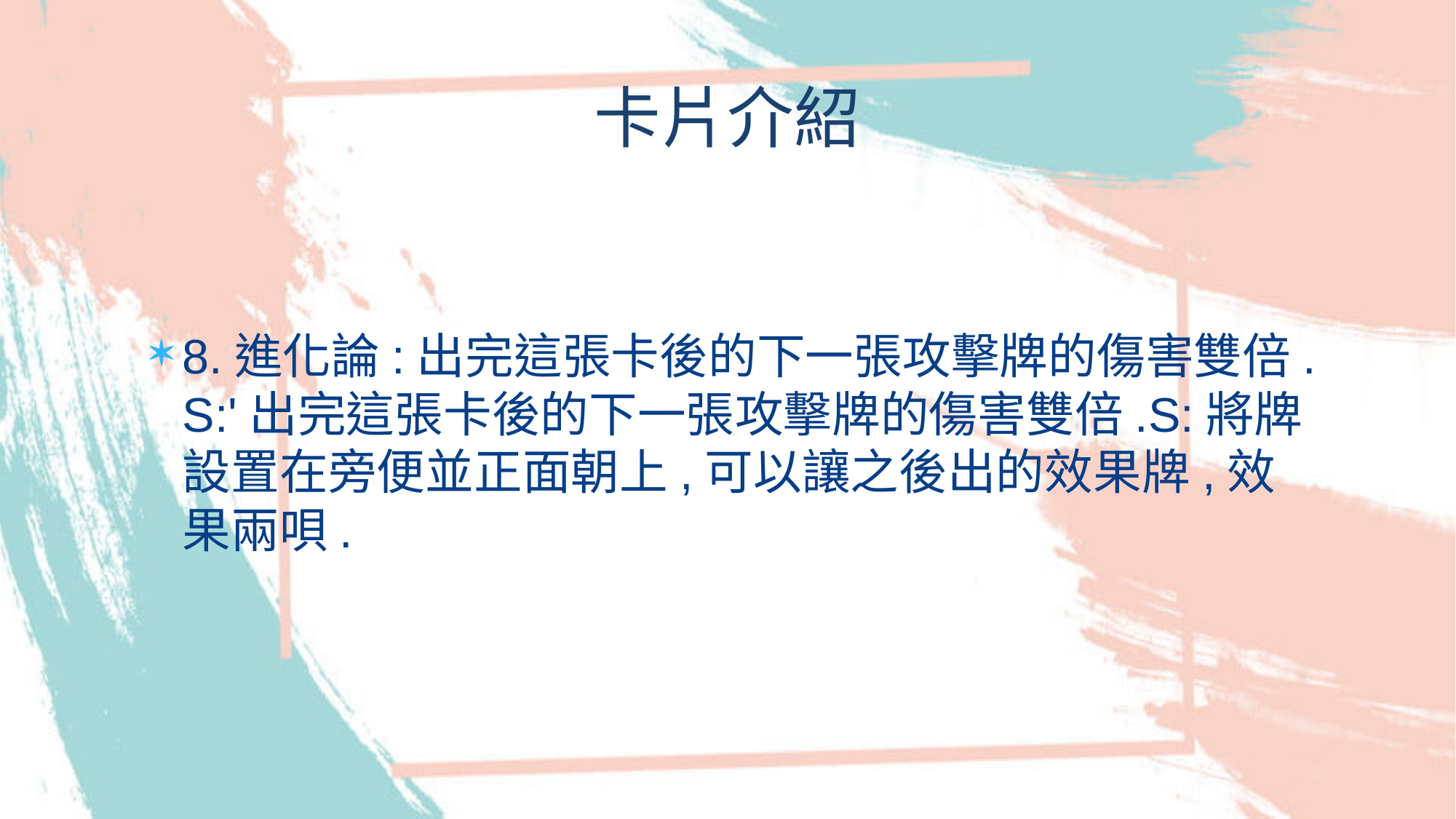

# 卡片介紹
8.進化論:出完這張卡後的下一張攻擊牌的傷害雙倍.S:'出完這張卡後的下一張攻擊牌的傷害雙倍.S:將牌設置在旁便並正面朝上,可以讓之後出的效果牌,效果兩唄.